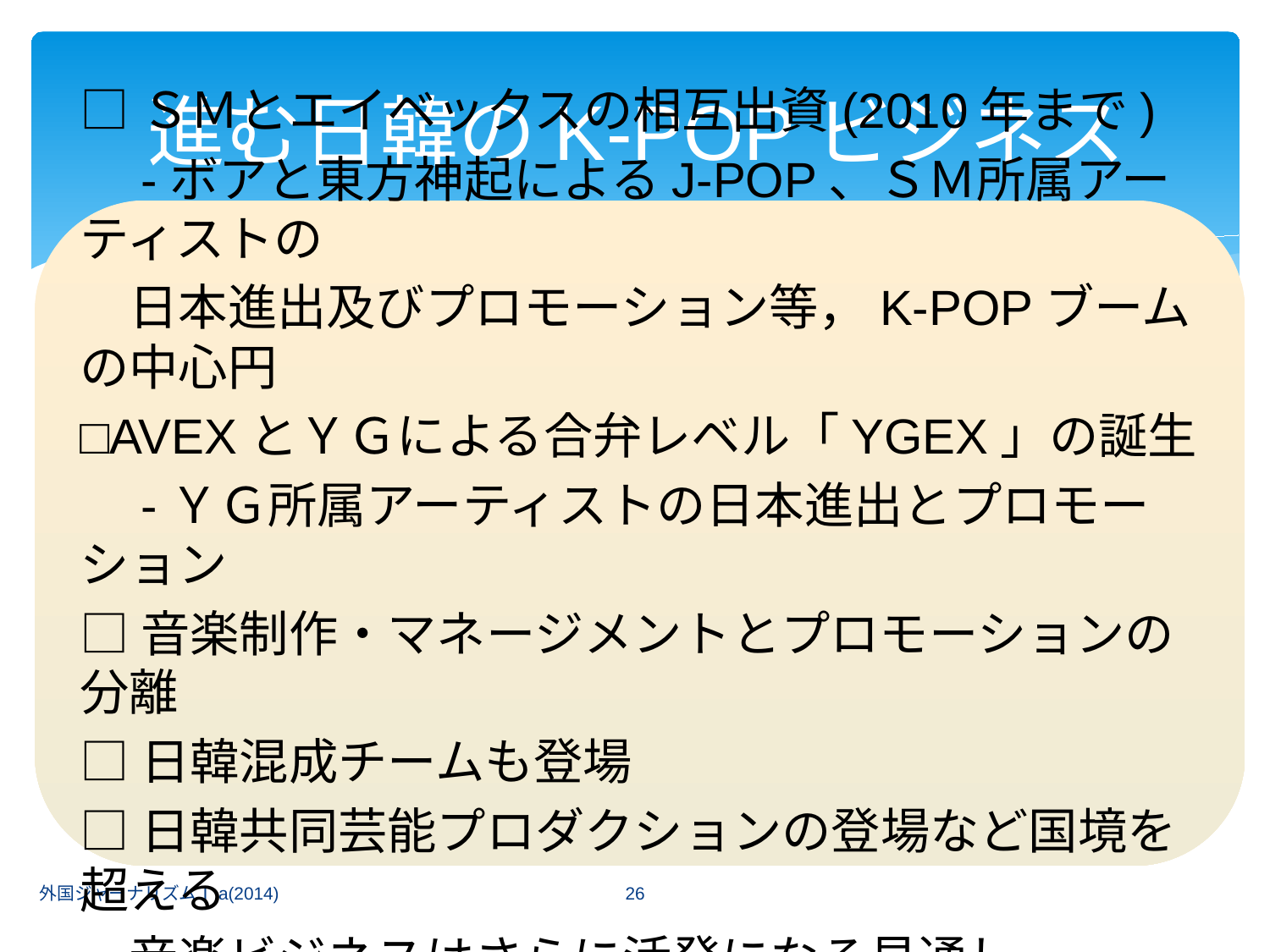

# 進む日韓のK-POPビジネス
□ＳＭとエイベックスの相互出資(2010年まで)
　-ボアと東方神起によるJ-POP、ＳＭ所属アーティストの
　日本進出及びプロモーション等，K-POPブームの中心円
□AVEXとＹＧによる合弁レベル「YGEX」の誕生
　-ＹＧ所属アーティストの日本進出とプロモーション
□音楽制作・マネージメントとプロモーションの分離
□日韓混成チームも登場
□日韓共同芸能プロダクションの登場など国境を超える
　音楽ビジネスはさらに活発になる見通し
26
外国ジャーナリズムⅠa(2014)